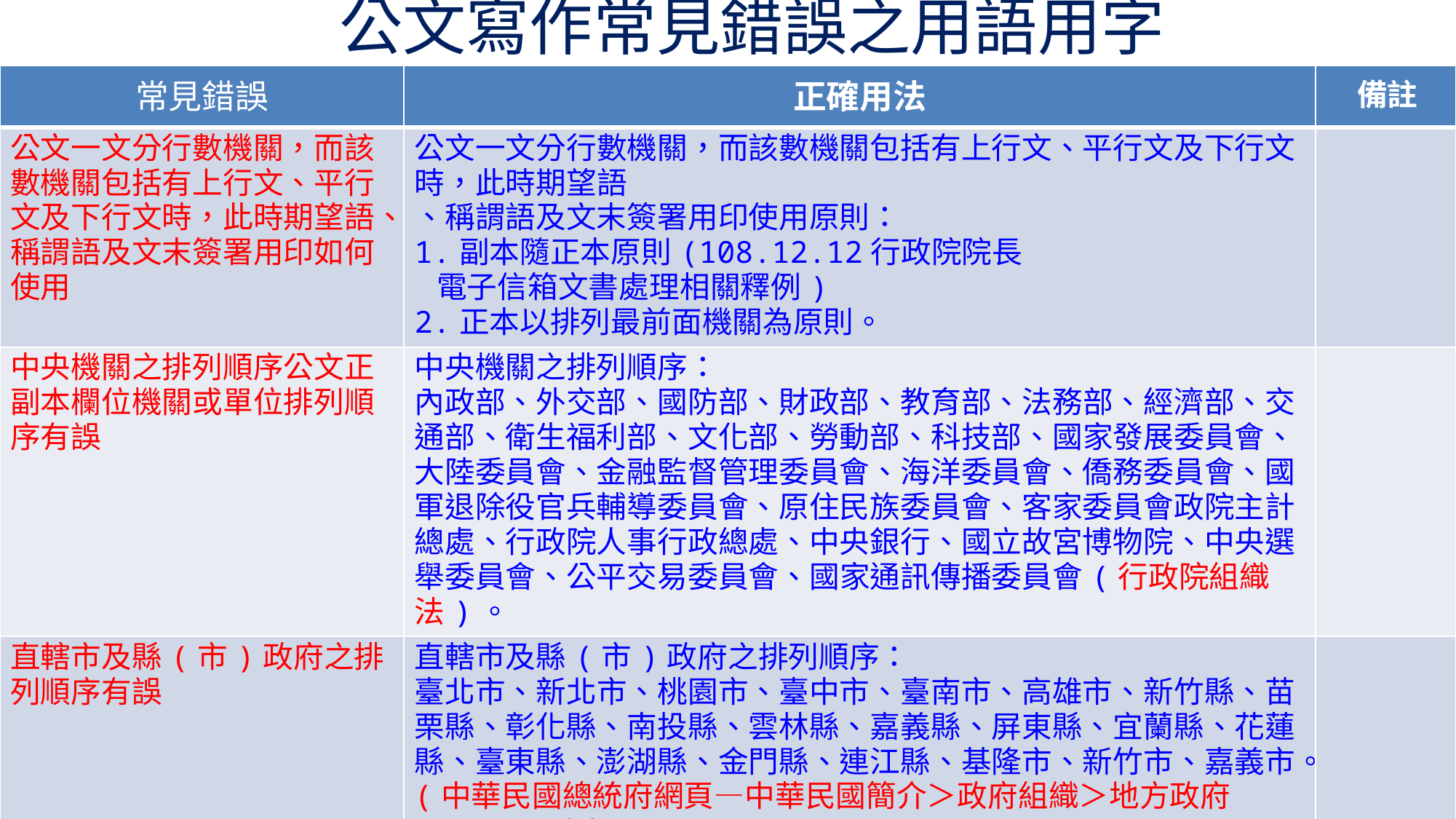

# 公文寫作常見錯誤之用語用字
| 常見錯誤 | 正確用法 | 備註 |
| --- | --- | --- |
| 公文一文分行數機關，而該數機關包括有上行文、平行文及下行文時，此時期望語、稱謂語及文末簽署用印如何使用 | 公文一文分行數機關，而該數機關包括有上行文、平行文及下行文時，此時期望語 、稱謂語及文末簽署用印使用原則： 1.副本隨正本原則(108.12.12行政院院長 電子信箱文書處理相關釋例) 2.正本以排列最前面機關為原則。 |  |
| 中央機關之排列順序公文正副本欄位機關或單位排列順序有誤 | 中央機關之排列順序： 內政部、外交部、國防部、財政部、教育部、法務部、經濟部、交通部、衛生福利部、文化部、勞動部、科技部、國家發展委員會、大陸委員會、金融監督管理委員會、海洋委員會、僑務委員會、國軍退除役官兵輔導委員會、原住民族委員會、客家委員會政院主計總處、行政院人事行政總處、中央銀行、國立故宮博物院、中央選舉委員會、公平交易委員會、國家通訊傳播委員會(行政院組織法)。 |  |
| 直轄市及縣(市)政府之排列順序有誤 | 直轄市及縣(市)政府之排列順序： 臺北市、新北市、桃園市、臺中市、臺南市、高雄市、新竹縣、苗栗縣、彰化縣、南投縣、雲林縣、嘉義縣、屏東縣、宜蘭縣、花蓮縣、臺東縣、澎湖縣、金門縣、連江縣、基隆市、新竹市、嘉義市。(中華民國總統府網頁—中華民國簡介＞政府組織＞地方政府www.president.gov.tw › Page › 106) |  |